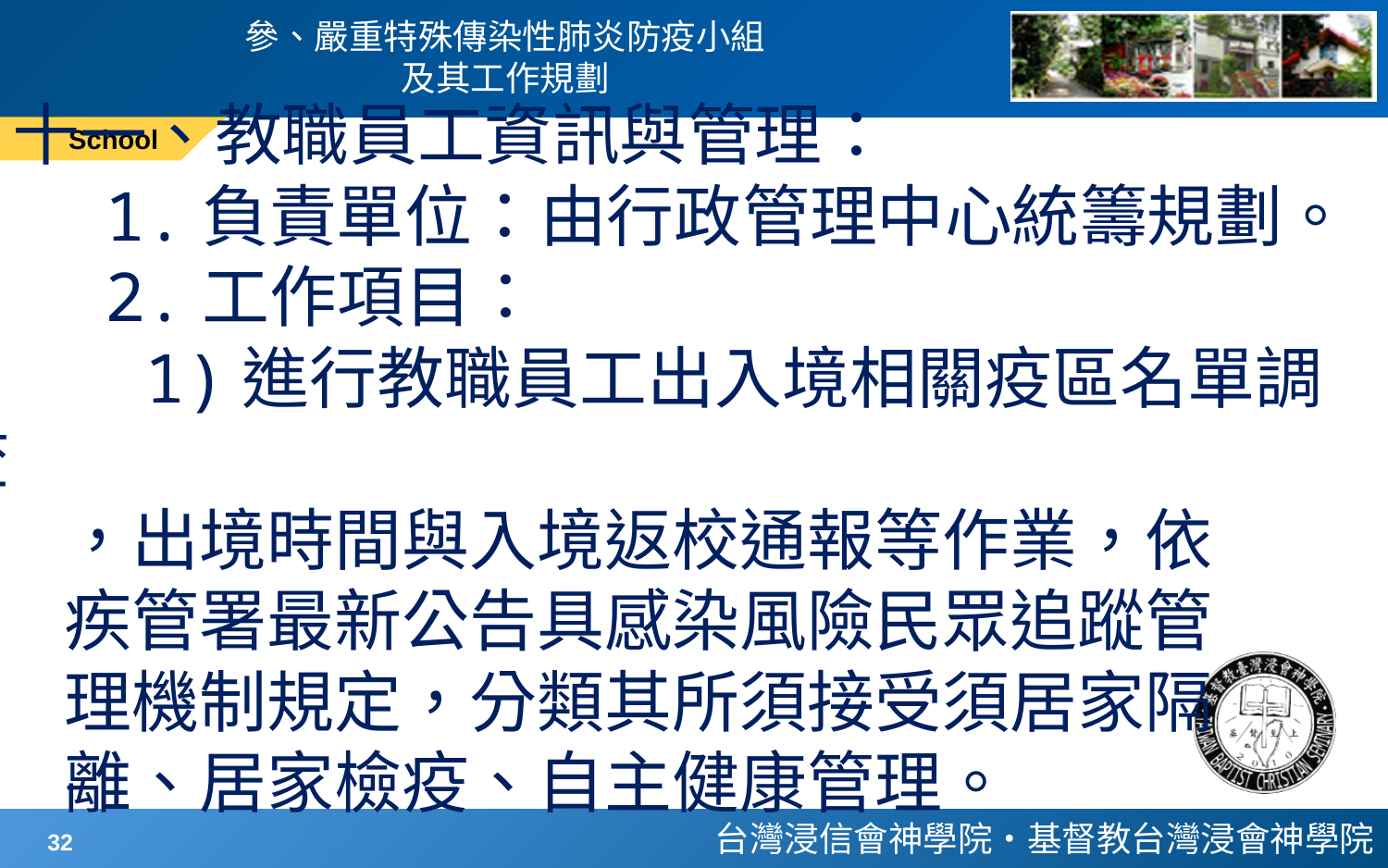

# 參、嚴重特殊傳染性肺炎防疫小組 及其工作規劃
School
十一、教職員工資訊與管理：
    1.負責單位：由行政管理中心統籌規劃。
    2.工作項目：
     1)進行教職員工出入境相關疫區名單調查
       ，出境時間與入境返校通報等作業，依
       疾管署最新公告具感染風險民眾追蹤管
       理機制規定，分類其所須接受須居家隔
       離、居家檢疫、自主健康管理。